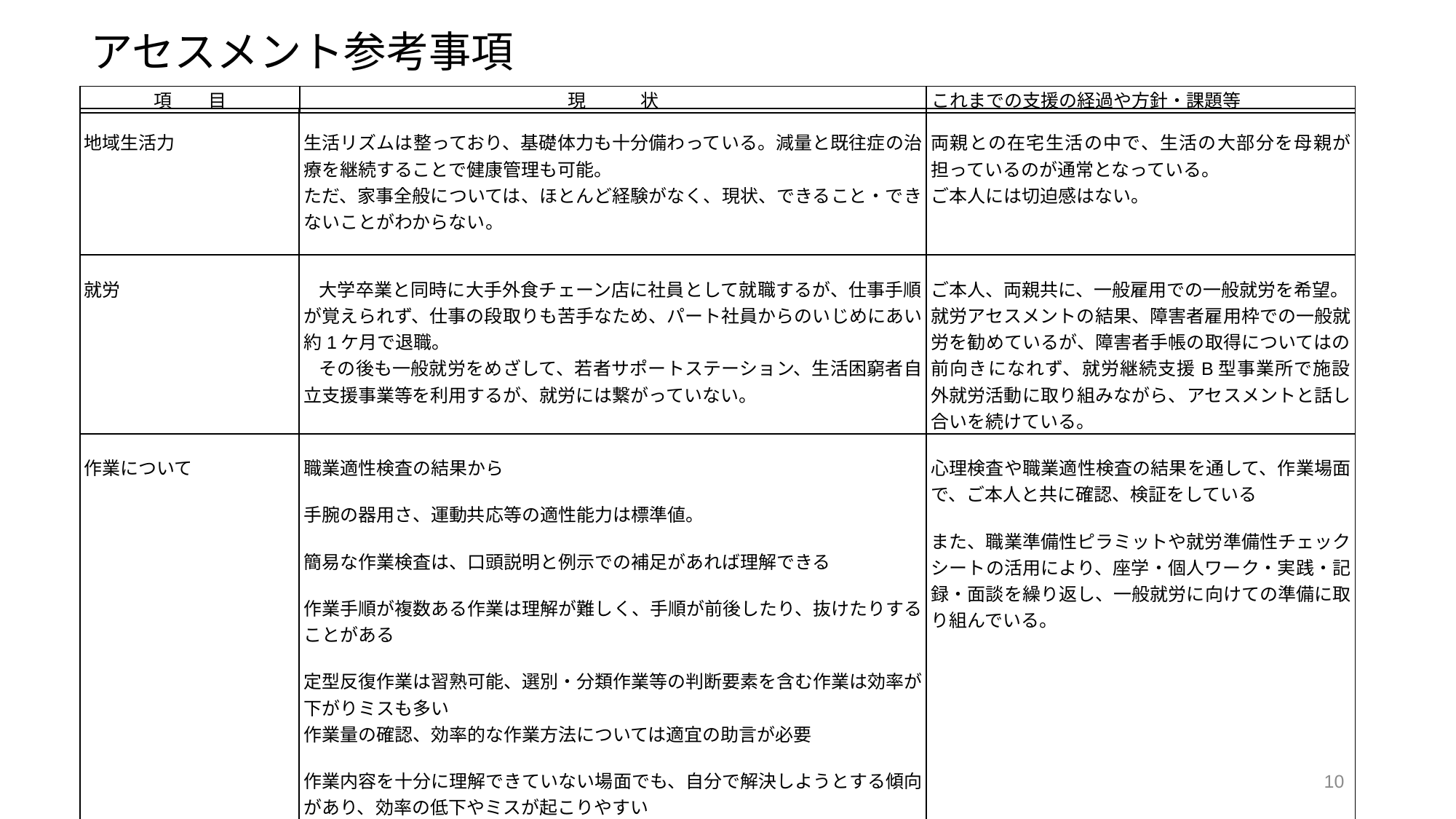

# アセスメント参考事項
| 項　　目 | 現　　　状 | これまでの支援の経過や方針・課題等 |
| --- | --- | --- |
| 地域生活力 | 生活リズムは整っており、基礎体力も十分備わっている。減量と既往症の治療を継続することで健康管理も可能。 ただ、家事全般については、ほとんど経験がなく、現状、できること・できないことがわからない。 | 両親との在宅生活の中で、生活の大部分を母親が担っているのが通常となっている。 ご本人には切迫感はない。 |
| --- | --- | --- |
| 就労 | 大学卒業と同時に大手外食チェーン店に社員として就職するが、仕事手順が覚えられず、仕事の段取りも苦手なため、パート社員からのいじめにあい約1ケ月で退職。 その後も一般就労をめざして、若者サポートステーション、生活困窮者自立支援事業等を利用するが、就労には繋がっていない。 | ご本人、両親共に、一般雇用での一般就労を希望。 就労アセスメントの結果、障害者雇用枠での一般就労を勧めているが、障害者手帳の取得についてはの前向きになれず、就労継続支援B型事業所で施設外就労活動に取り組みながら、アセスメントと話し合いを続けている。 |
| 作業について | 職業適性検査の結果から   手腕の器用さ、運動共応等の適性能力は標準値。   簡易な作業検査は、口頭説明と例示での補足があれば理解できる   作業手順が複数ある作業は理解が難しく、手順が前後したり、抜けたりすることがある   定型反復作業は習熟可能、選別・分類作業等の判断要素を含む作業は効率が下がりミスも多い 作業量の確認、効率的な作業方法については適宜の助言が必要   作業内容を十分に理解できていない場面でも、自分で解決しようとする傾向があり、効率の低下やミスが起こりやすい | 心理検査や職業適性検査の結果を通して、作業場面で、ご本人と共に確認、検証をしている   また、職業準備性ピラミットや就労準備性チェックシートの活用により、座学・個人ワーク・実践・記録・面談を繰り返し、一般就労に向けての準備に取り組んでいる。 |
10